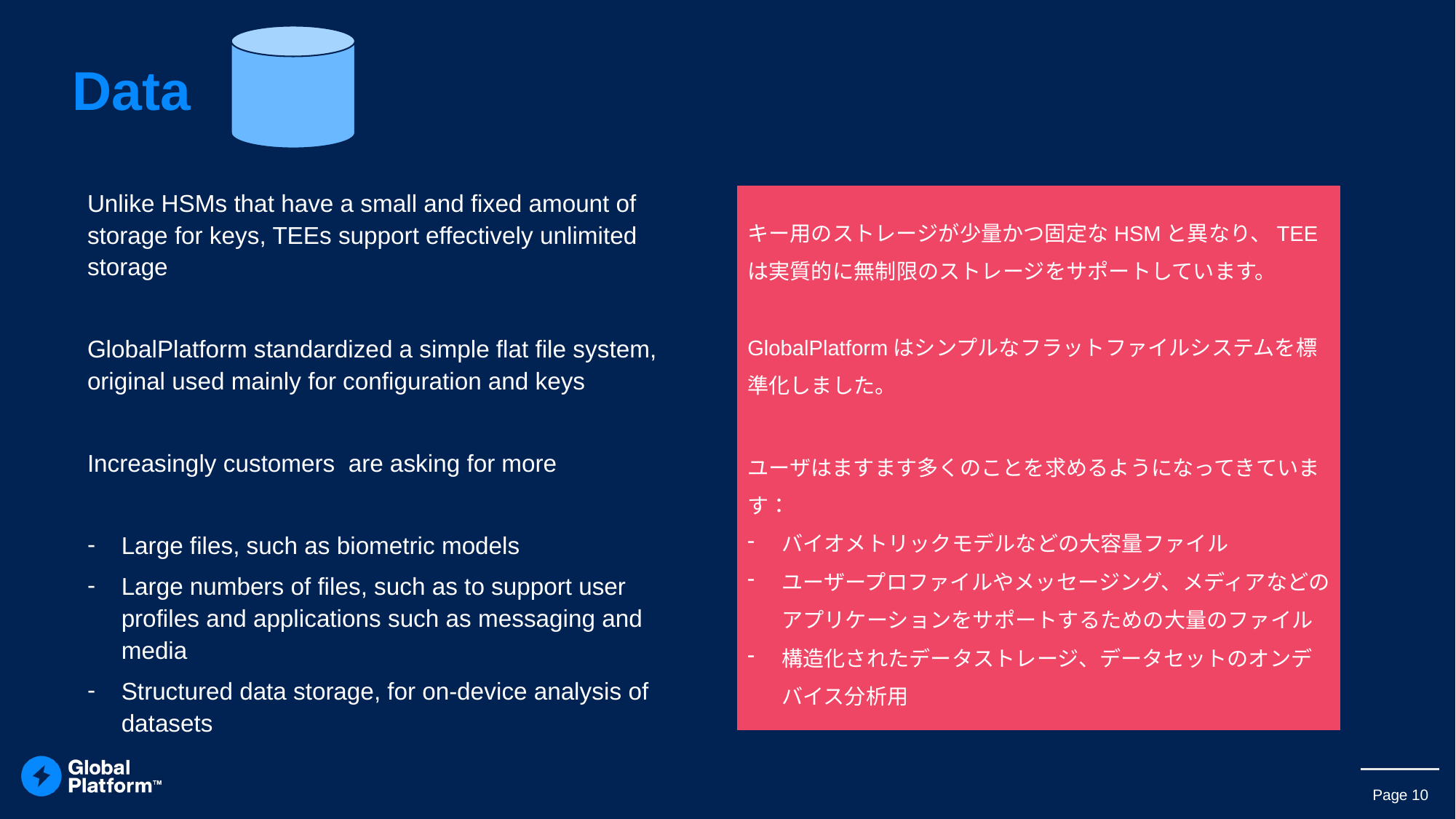

# Data
Unlike HSMs that have a small and fixed amount of storage for keys, TEEs support effectively unlimited storage

GlobalPlatform standardized a simple flat file system, original used mainly for configuration and keys

Increasingly customers  are asking for more

Large files, such as biometric models
Large numbers of files, such as to support user profiles and applications such as messaging and media
Structured data storage, for on-device analysis of datasets
キー用のストレージが少量かつ固定なHSMと異なり、TEE は実質的に無制限のストレージをサポートしています。

GlobalPlatformはシンプルなフラットファイルシステムを標準化しました。

ユーザはますます多くのことを求めるようになってきています：
バイオメトリックモデルなどの大容量ファイル
ユーザープロファイルやメッセージング、メディアなどのアプリケーションをサポートするための大量のファイル
構造化されたデータストレージ、データセットのオンデバイス分析用